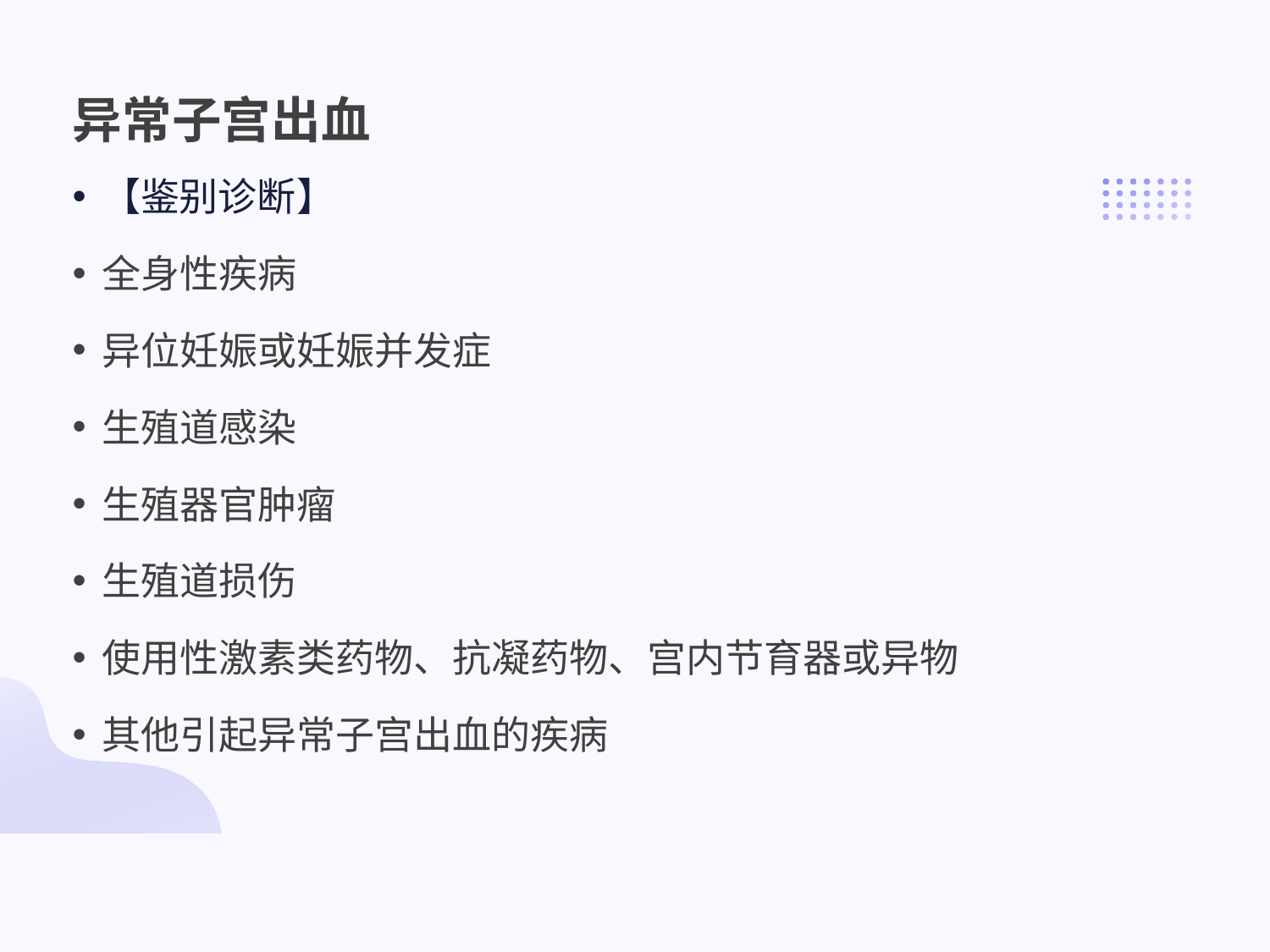

# 异常子宫出血
【鉴别诊断】
全身性疾病
异位妊娠或妊娠并发症
生殖道感染
生殖器官肿瘤
生殖道损伤
使用性激素类药物、抗凝药物、宫内节育器或异物
其他引起异常子宫出血的疾病